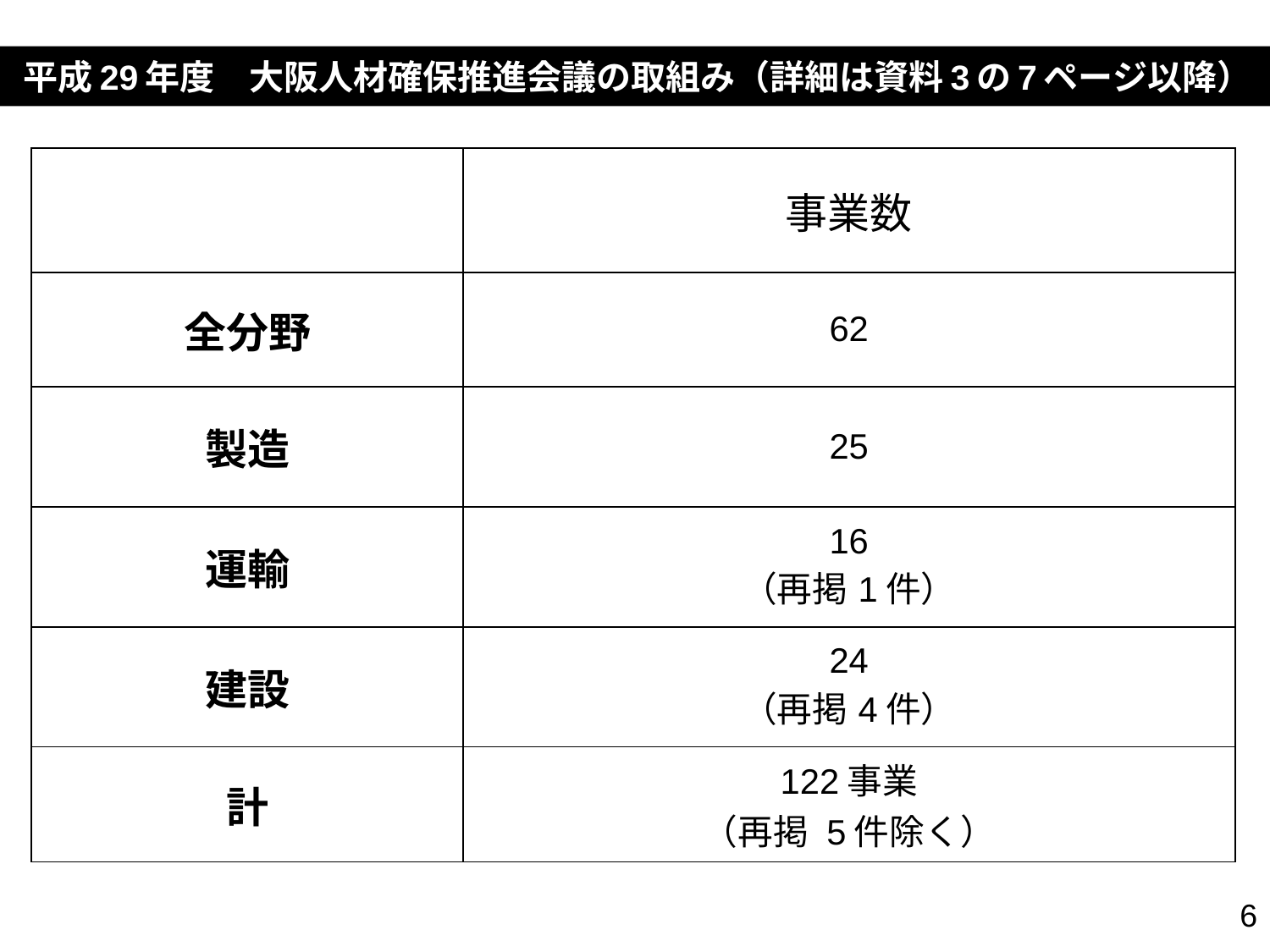

平成29年度　大阪人材確保推進会議の取組み（詳細は資料3の7ページ以降）
|  | 事業数 |
| --- | --- |
| 全分野 | 62 |
| 製造 | 25 |
| 運輸 | 16 （再掲1件） |
| 建設 | 24 （再掲4件） |
| 計 | 122事業 （再掲 5件除く） |
6